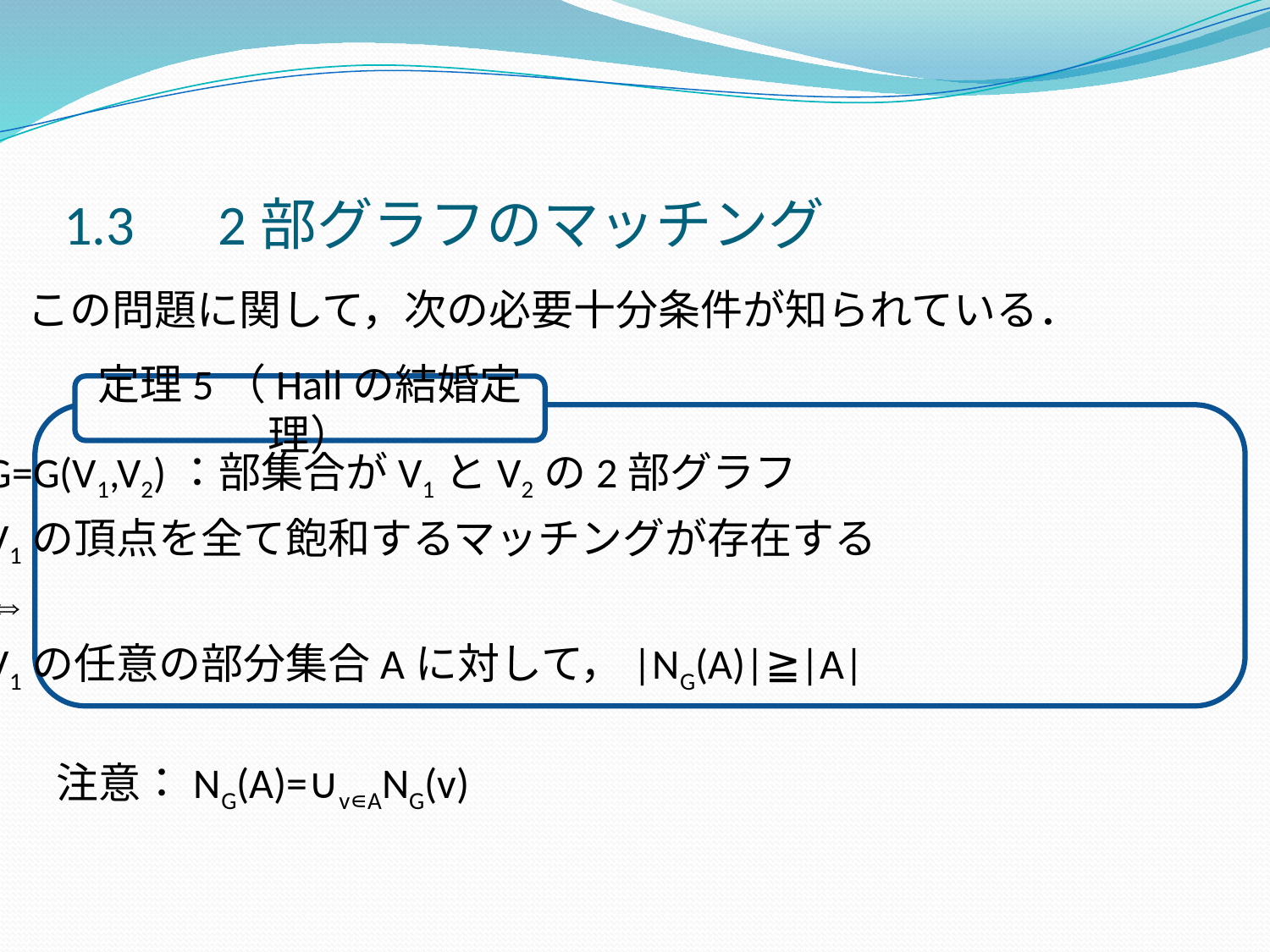

1.3　2部グラフのマッチング
この問題に関して，次の必要十分条件が知られている．

  注意：NG(A)=∪v∊ANG(v)

定理5（Hallの結婚定理）

G=G(V1,V2)：部集合がV1とV2の2部グラフ
V1の頂点を全て飽和するマッチングが存在する
⇔
V1の任意の部分集合Aに対して，|NG(A)|≧|A|